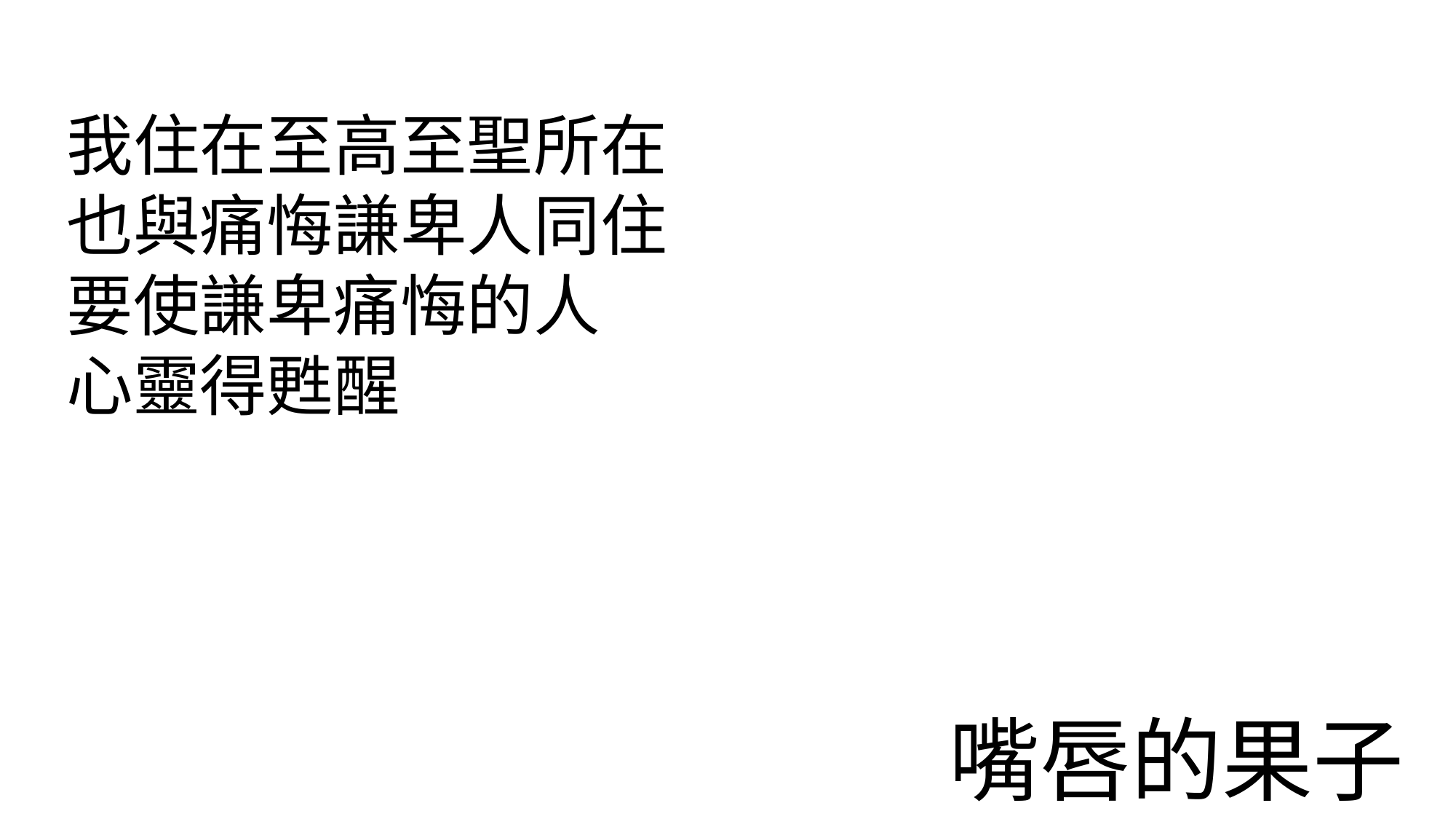

我住在至高至聖所在
也與痛悔謙卑人同住
要使謙卑痛悔的人
心靈得甦醒
嘴唇的果子